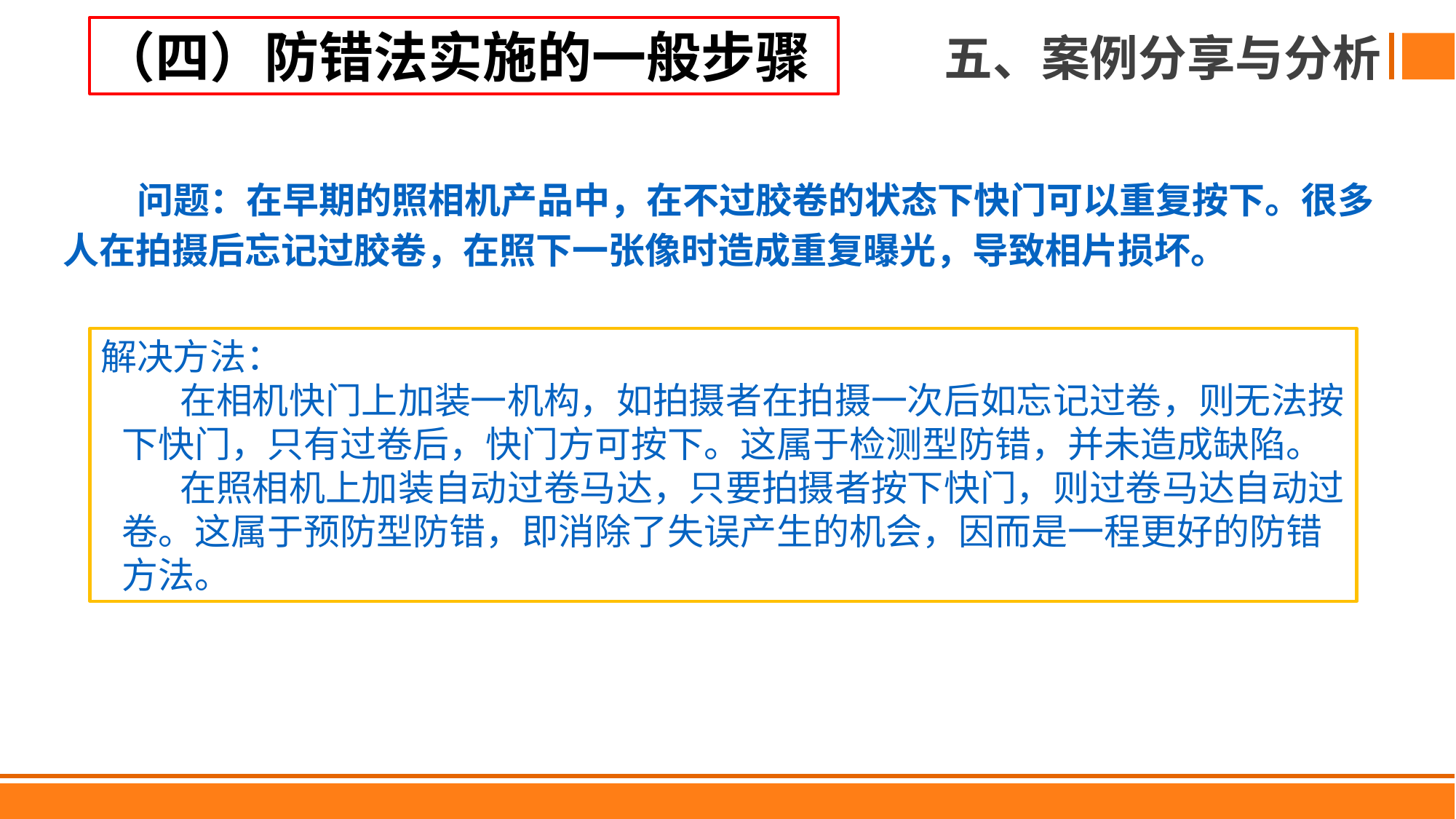

（四）防错法实施的一般步骤
五、案例分享与分析
        问题：在早期的照相机产品中，在不过胶卷的状态下快门可以重复按下。很多人在拍摄后忘记过胶卷，在照下一张像时造成重复曝光，导致相片损坏。
解决方法：
      在相机快门上加装一机构，如拍摄者在拍摄一次后如忘记过卷，则无法按下快门，只有过卷后，快门方可按下。这属于检测型防错，并未造成缺陷。
      在照相机上加装自动过卷马达，只要拍摄者按下快门，则过卷马达自动过卷。这属于预防型防错，即消除了失误产生的机会，因而是一程更好的防错方法。